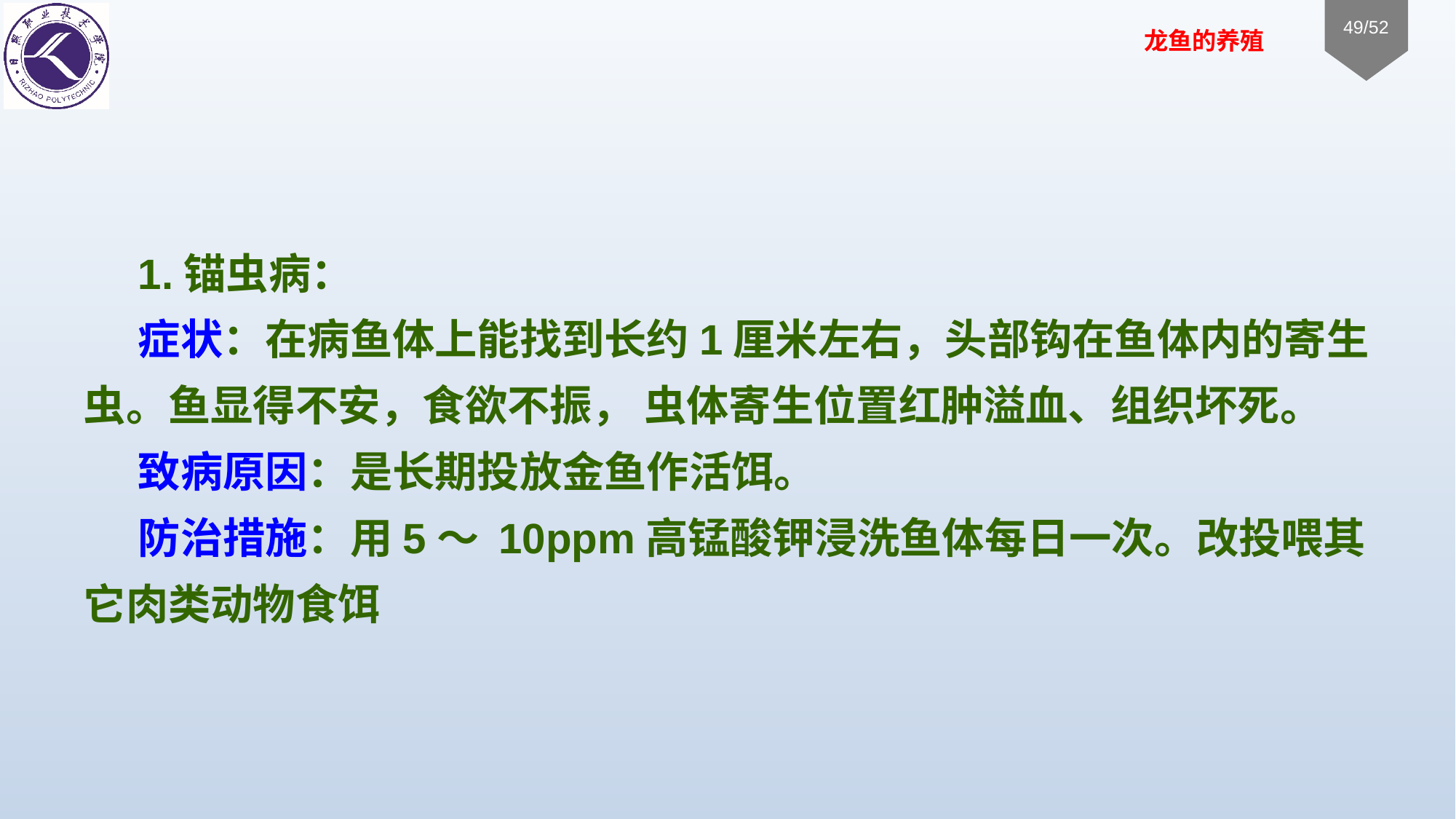

#
1.锚虫病：
症状：在病鱼体上能找到长约1厘米左右，头部钩在鱼体内的寄生虫。鱼显得不安，食欲不振， 虫体寄生位置红肿溢血、组织坏死。
致病原因：是长期投放金鱼作活饵。
防治措施：用5～ 10ppm高锰酸钾浸洗鱼体每日一次。改投喂其它肉类动物食饵